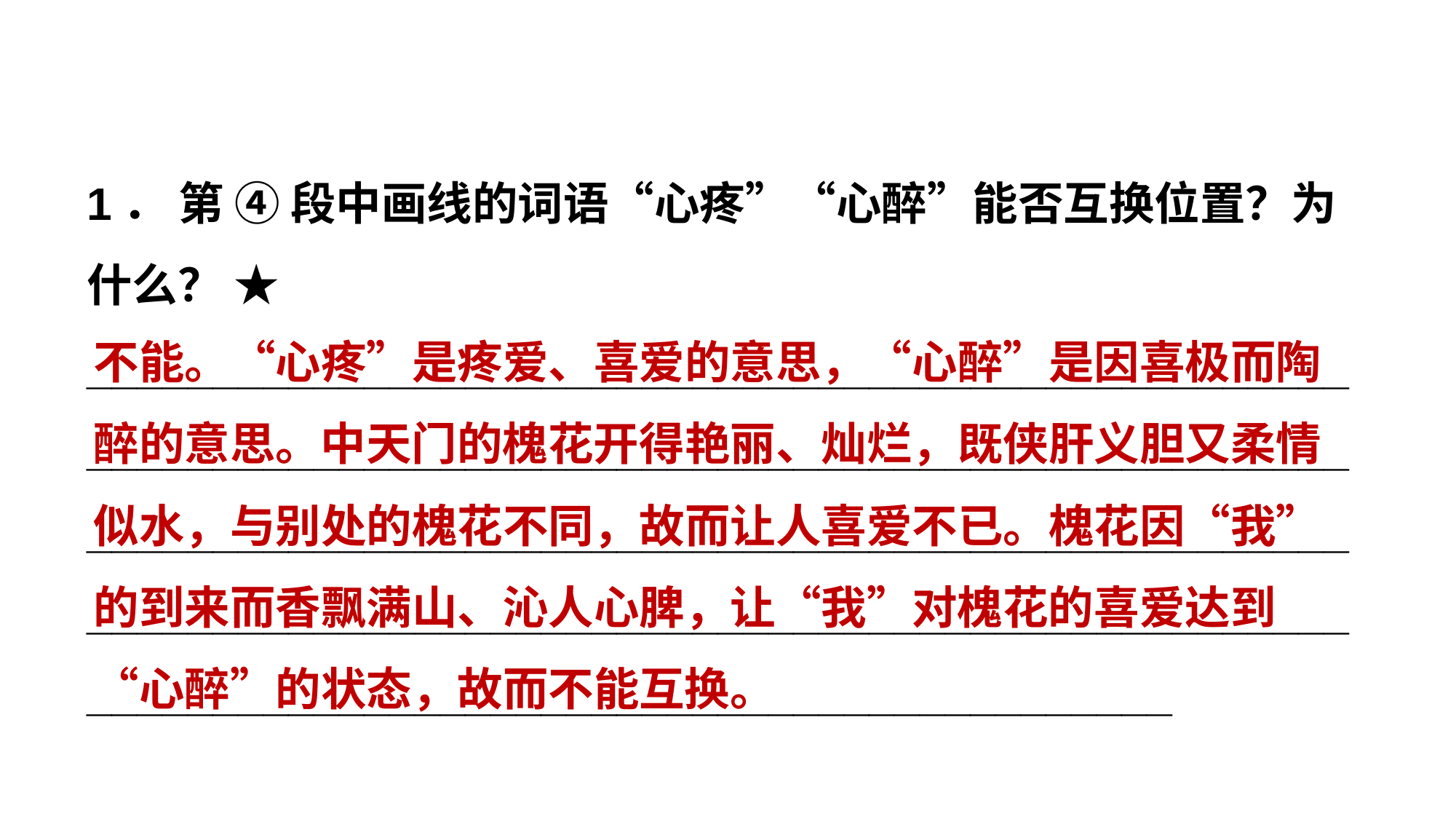

1． 第 ④ 段中画线的词语“心疼”“心醉”能否互换位置？为什么？ ★
___________________________________________________________________________________________________________________________________________________________________________________________________________________________________________________
不能。“心疼”是疼爱、喜爱的意思，“心醉”是因喜极而陶醉的意思。中天门的槐花开得艳丽、灿烂，既侠肝义胆又柔情似水，与别处的槐花不同，故而让人喜爱不已。槐花因“我”的到来而香飘满山、沁人心脾，让“我”对槐花的喜爱达到“心醉”的状态，故而不能互换。